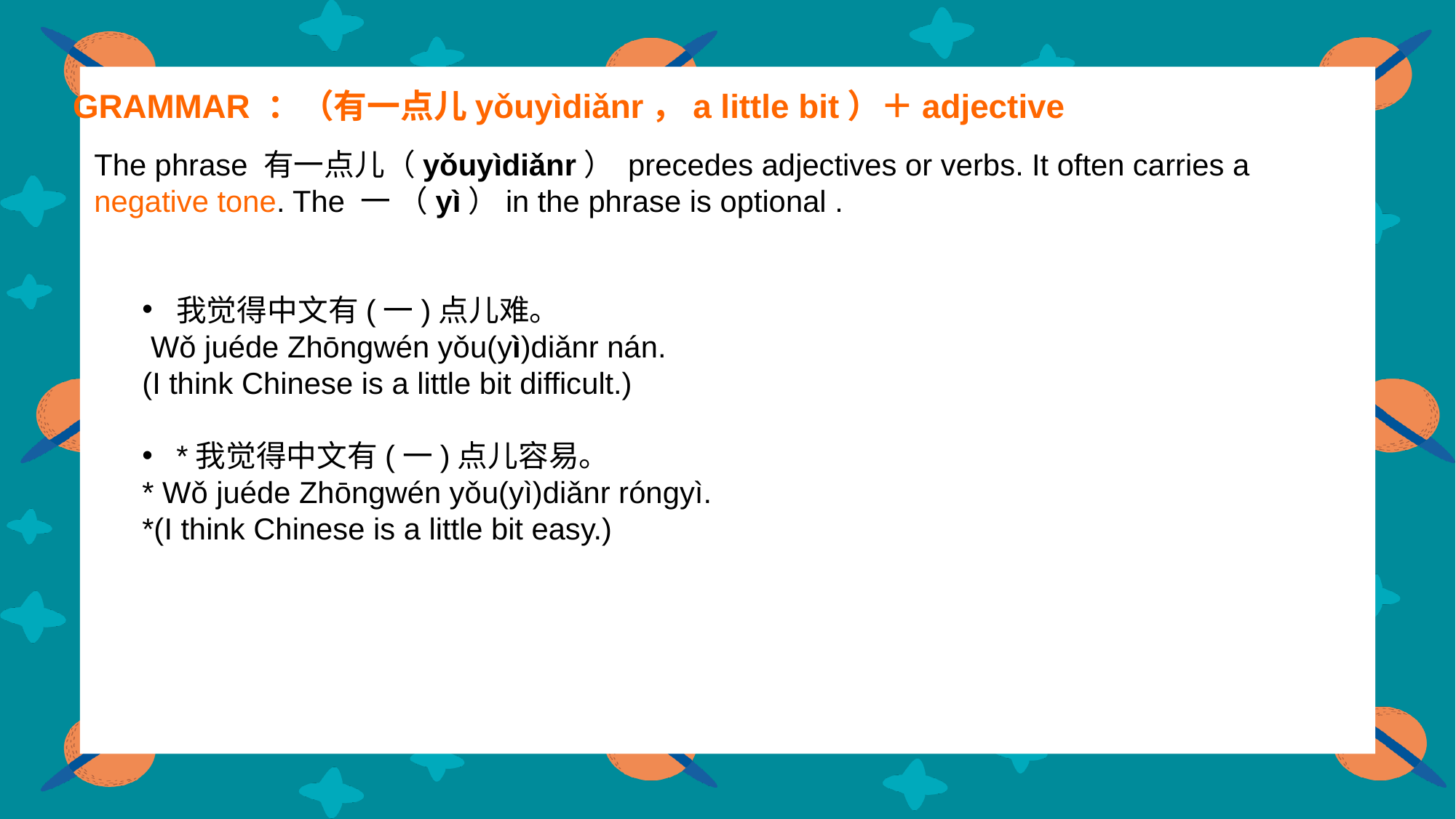

GRAMMAR ：（有一点儿yǒuyìdiǎnr，a little bit）＋adjective
The phrase 有一点儿（yǒuyìdiǎnr） precedes adjectives or verbs. It often carries a negative tone. The 一 （yì）in the phrase is optional .
我觉得中文有(一)点儿难。
 Wǒ juéde Zhōngwén yǒu(yì)diǎnr nán.
(I think Chinese is a little bit difficult.)

*我觉得中文有(一)点儿容易。
* Wǒ juéde Zhōngwén yǒu(yì)diǎnr róngyì.
*(I think Chinese is a little bit easy.)